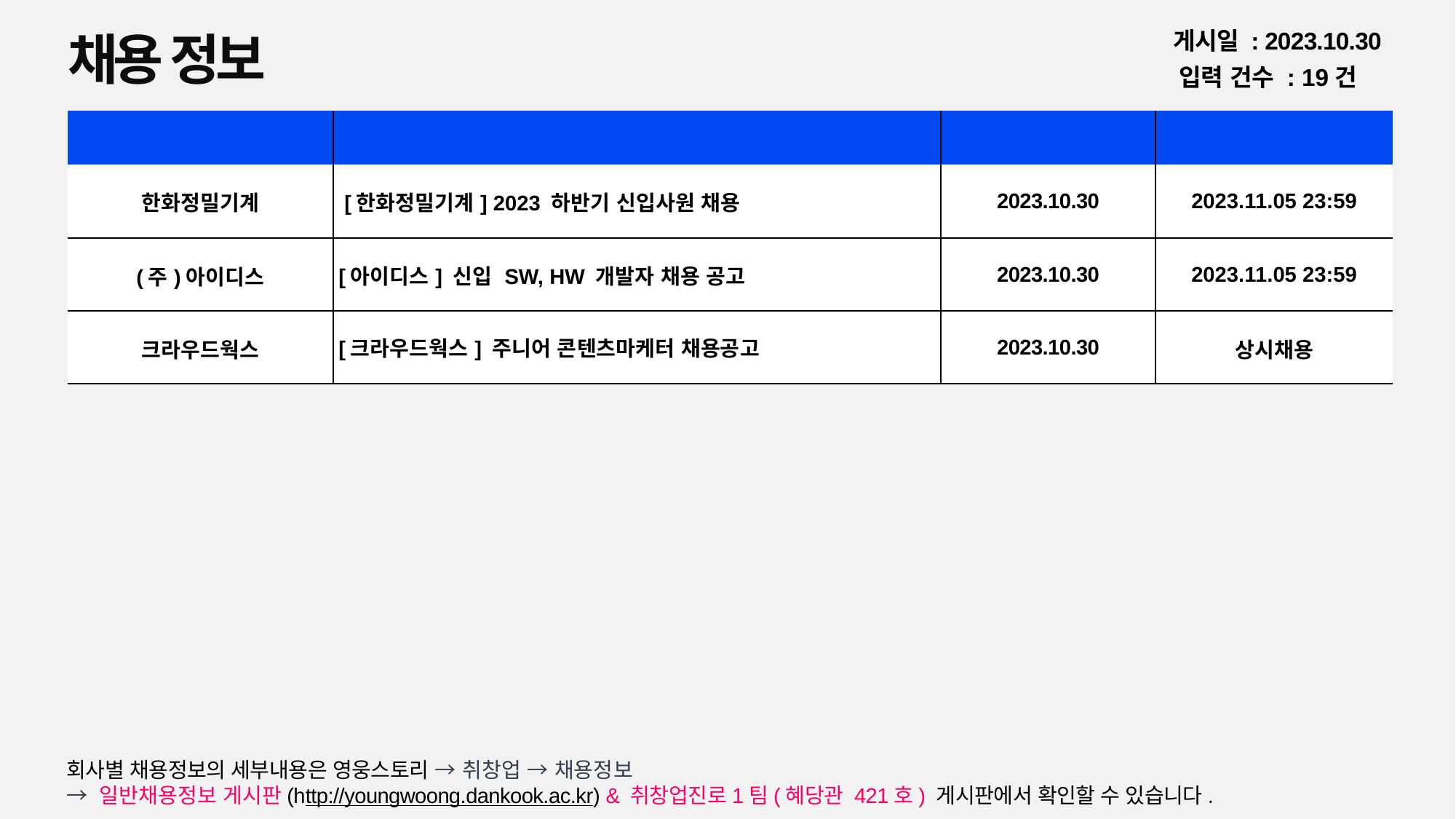

채용 정보
게시일 : 2023.10.30
입력 건수 : 19건
| 회사명 | 공고명 | 등록일 | 마감일 |
| --- | --- | --- | --- |
| 한화정밀기계 | [한화정밀기계] 2023 하반기 신입사원 채용 | 2023.10.30 | 2023.11.05 23:59 |
| (주)아이디스 | [아이디스] 신입 SW, HW 개발자 채용 공고 | 2023.10.30 | 2023.11.05 23:59 |
| 크라우드웍스 | [크라우드웍스] 주니어 콘텐츠마케터 채용공고 | 2023.10.30 | 상시채용 |
회사별 채용정보의 세부내용은 영웅스토리 → 취창업 → 채용정보
→ 일반채용정보 게시판(http://youngwoong.dankook.ac.kr) & 취창업진로1팀(혜당관 421호) 게시판에서 확인할 수 있습니다.